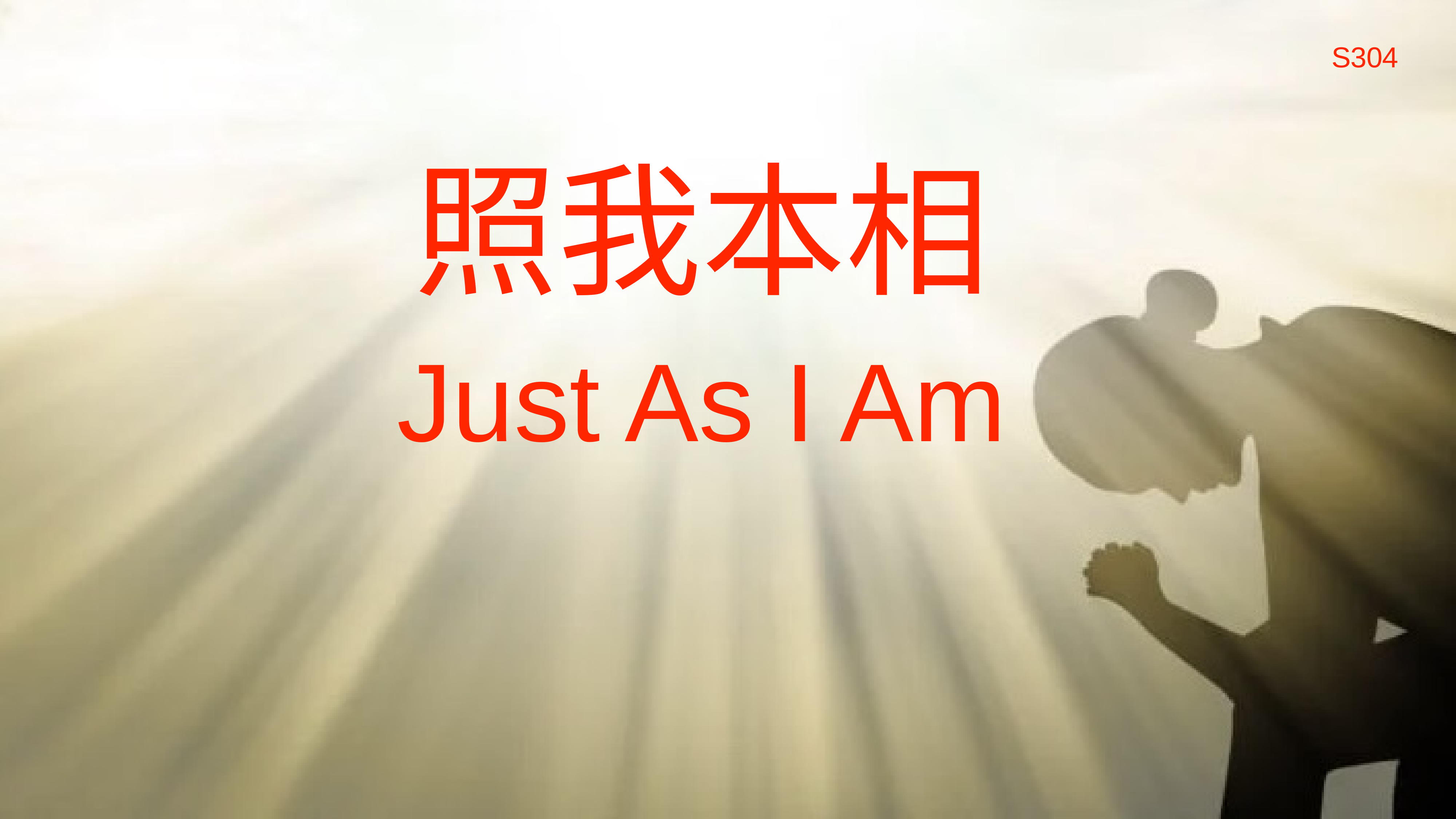

S304
# 照我本相
Just As I Am